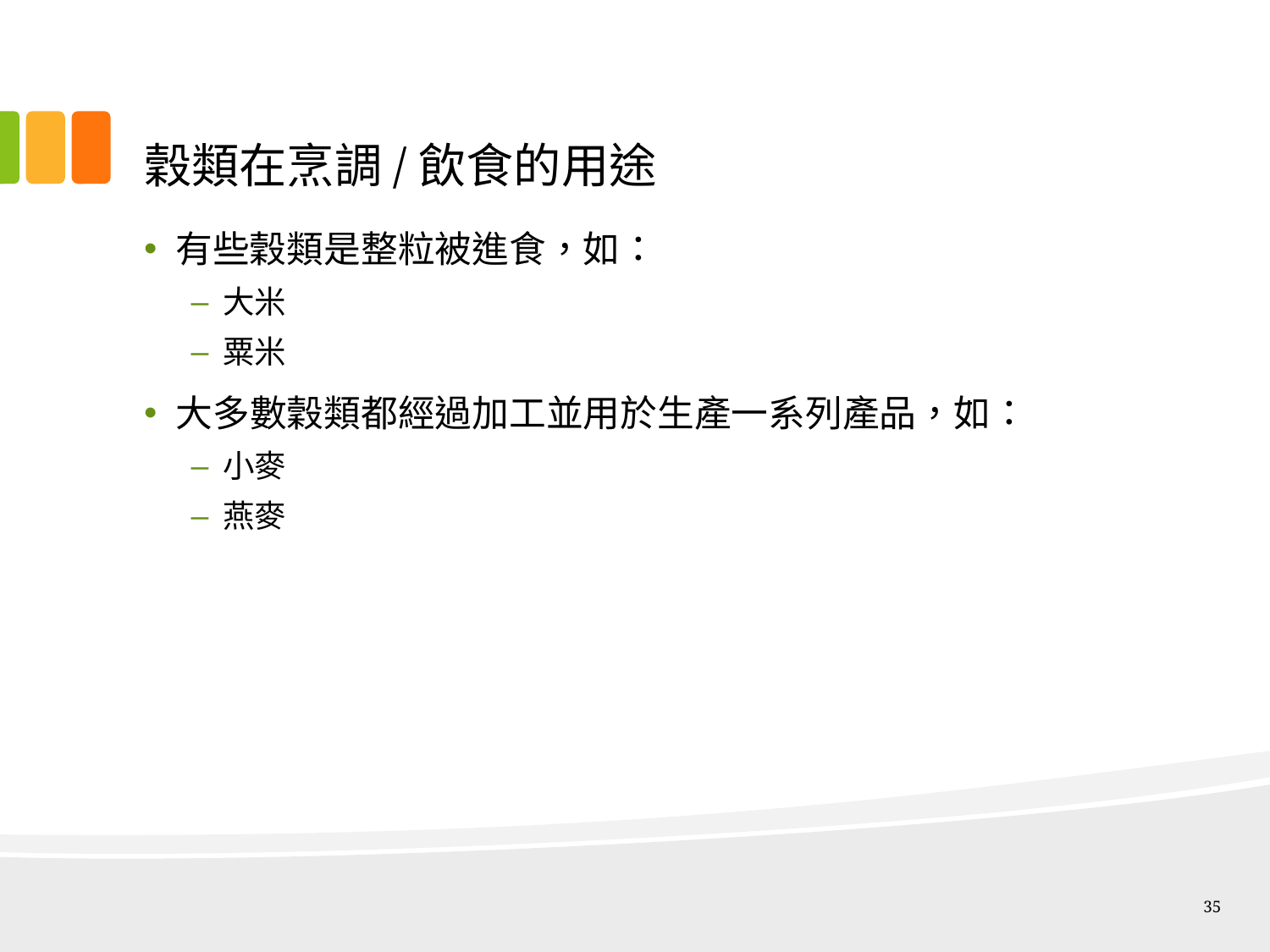

# 穀類在烹調/飲食的用途
有些穀類是整粒被進食，如：
大米
粟米
大多數穀類都經過加工並用於生產一系列產品，如：
小麥
燕麥
35